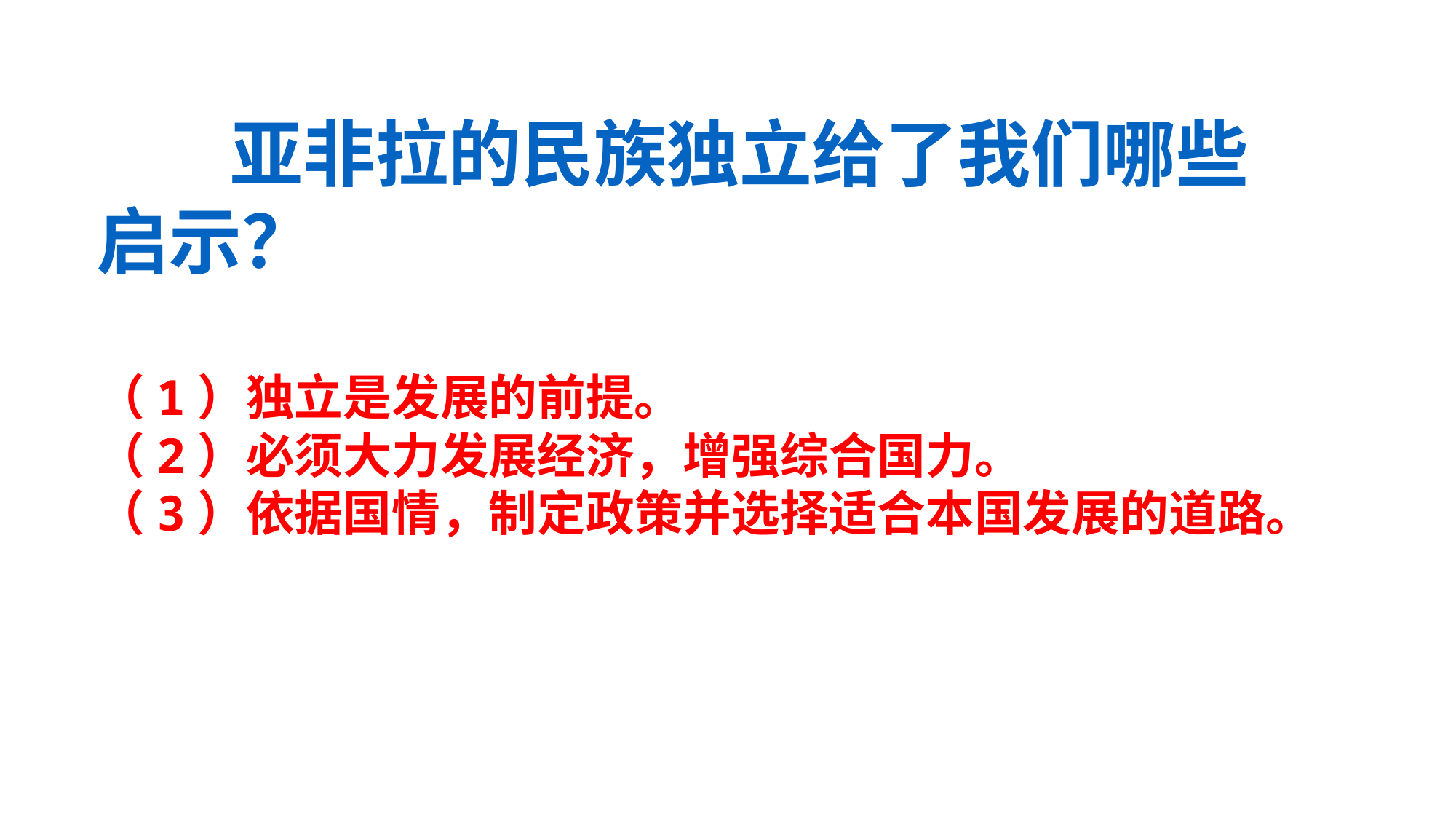

亚非拉的民族独立给了我们哪些启示？
（1）独立是发展的前提。
（2）必须大力发展经济，增强综合国力。
（3）依据国情，制定政策并选择适合本国发展的道路。